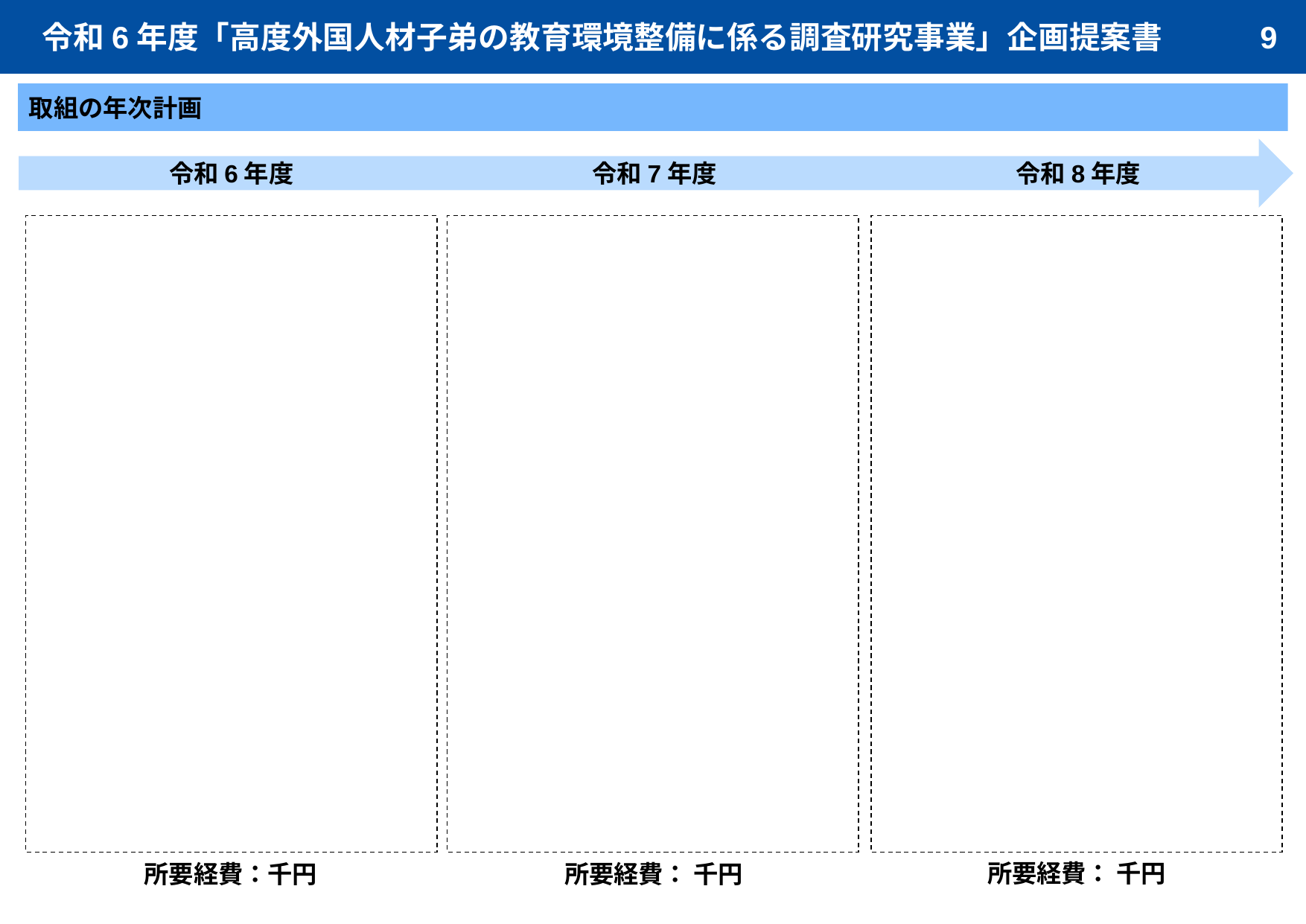

令和6年度「高度外国人材子弟の教育環境整備に係る調査研究事業」企画提案書

9
取組の年次計画
令和6年度
令和7年度
令和8年度

所要経費： 千円
所要経費：千円
所要経費： 千円